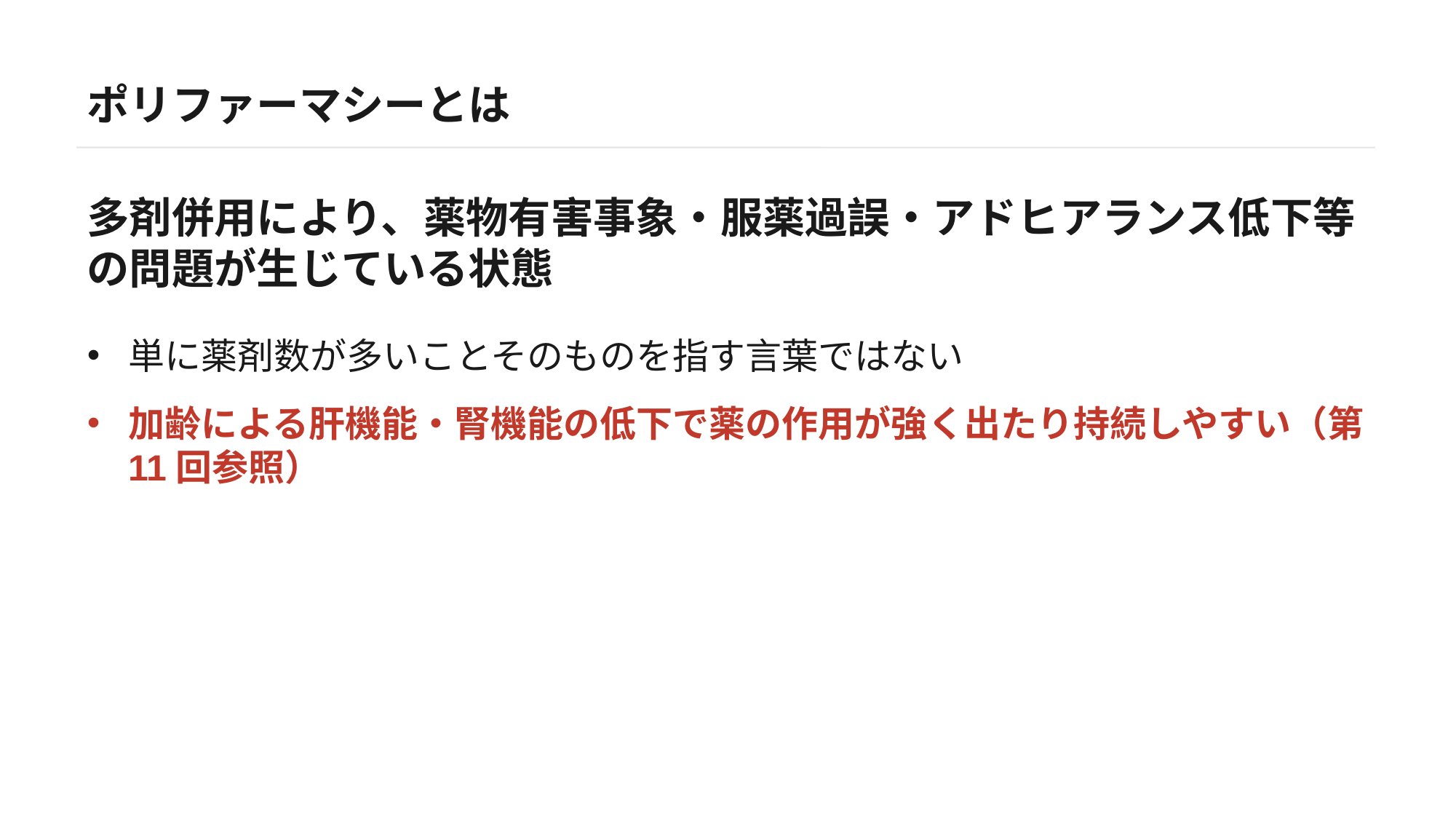

ポリファーマシーとは

多剤併用により、薬物有害事象・服薬過誤・アドヒアランス低下等の問題が生じている状態
単に薬剤数が多いことそのものを指す言葉ではない
加齢による肝機能・腎機能の低下で薬の作用が強く出たり持続しやすい（第11回参照）